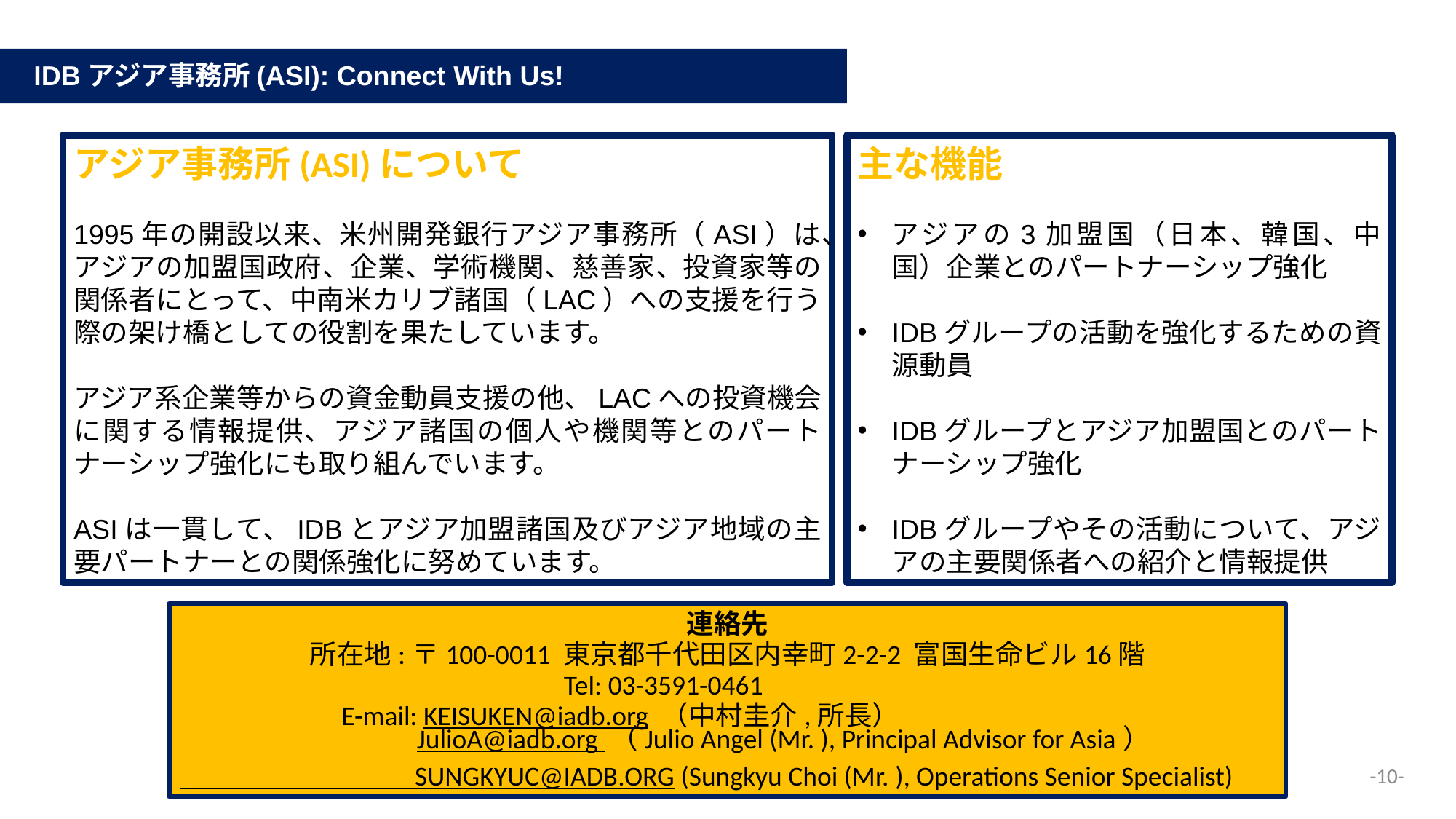

IDBアジア事務所(ASI): Connect With Us!
アジア事務所(ASI)について

1995年の開設以来、米州開発銀行アジア事務所（ASI）は、アジアの加盟国政府、企業、学術機関、慈善家、投資家等の関係者にとって、中南米カリブ諸国（LAC）への支援を行う際の架け橋としての役割を果たしています。

アジア系企業等からの資金動員支援の他、LACへの投資機会に関する情報提供、アジア諸国の個人や機関等とのパートナーシップ強化にも取り組んでいます。

ASIは一貫して、IDBとアジア加盟諸国及びアジア地域の主要パートナーとの関係強化に努めています。
主な機能

アジアの3加盟国（日本、韓国、中国）企業とのパートナーシップ強化

IDBグループの活動を強化するための資源動員

IDBグループとアジア加盟国とのパートナーシップ強化

IDBグループやその活動について、アジアの主要関係者への紹介と情報提供
連絡先
所在地:〒100-0011 東京都千代田区内幸町2-2-2 富国生命ビル16階
Tel: 03-3591-0461
　　　　　   E-mail: KEISUKEN@iadb.org （中村圭介,所長）
　　　　　　　　   JulioA@iadb.org （Julio Angel (Mr. ), Principal Advisor for Asia）
                                      SUNGKYUC@IADB.ORG (Sungkyu Choi (Mr. ), Operations Senior Specialist)
-10-